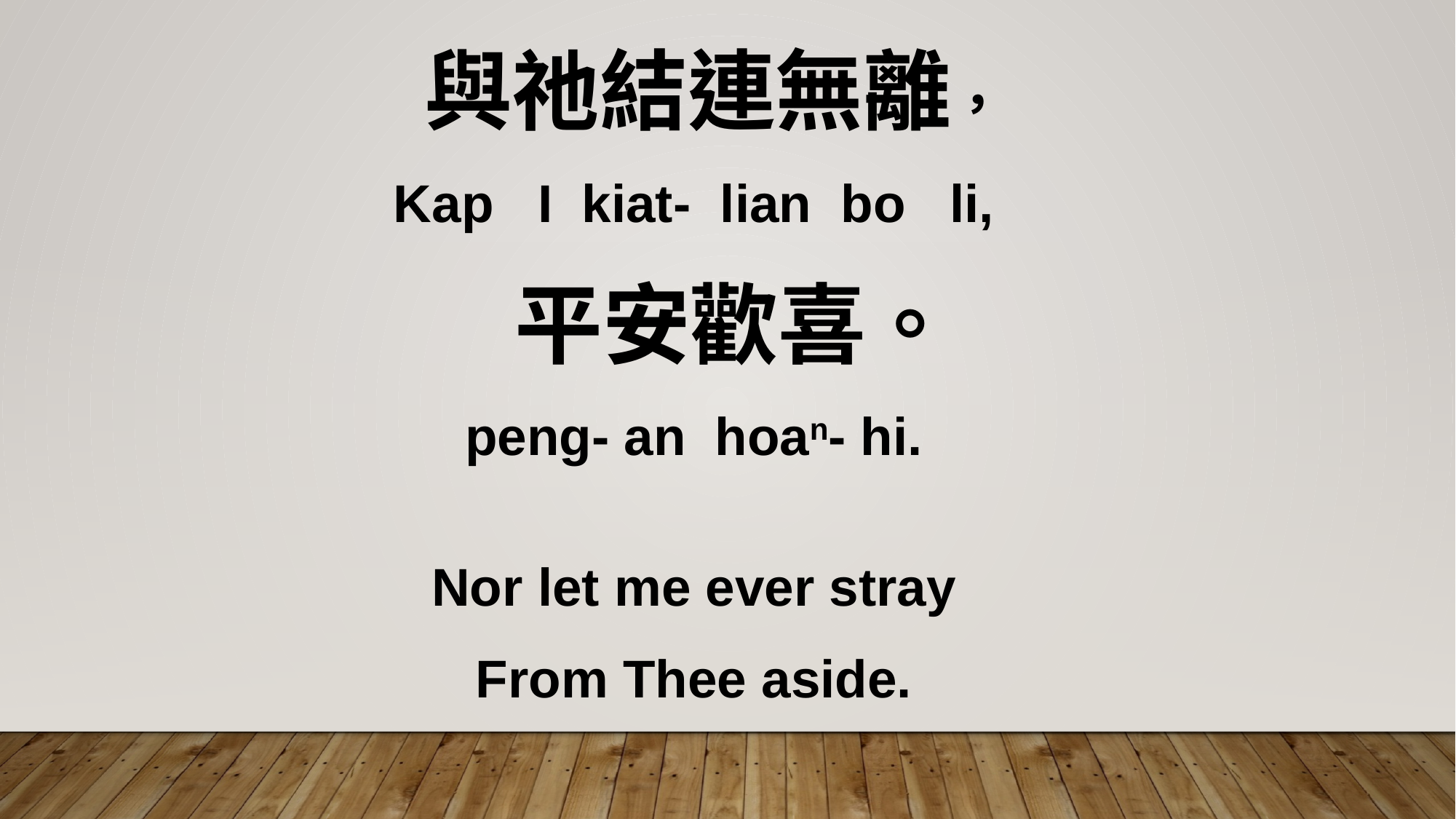

與祂結連無離，
Kap   I  kiat-  lian  bo   li,
   平安歡喜。
peng- an  hoan- hi.

Nor let me ever stray
From Thee aside.